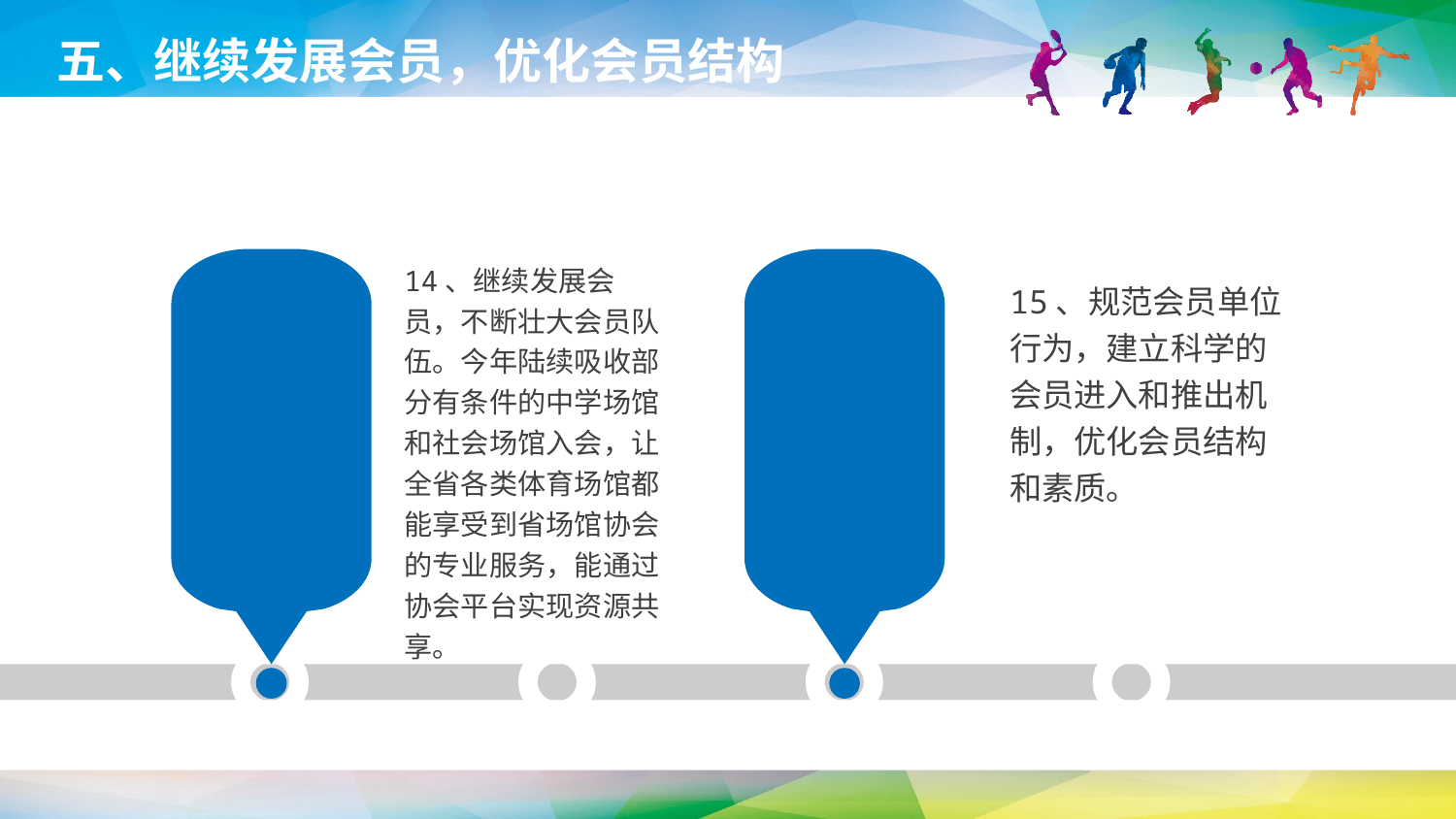

五、继续发展会员，优化会员结构

14、继续发展会员，不断壮大会员队伍。今年陆续吸收部分有条件的中学场馆和社会场馆入会，让全省各类体育场馆都能享受到省场馆协会的专业服务，能通过协会平台实现资源共享。。
15、规范会员单位行为，建立科学的会员进入和推出机制，优化会员结构和素质。
在此录入上述图表的描述说明图表的描述说明。
在此录入上述图表的描述说明图表的描述说明。

延时符